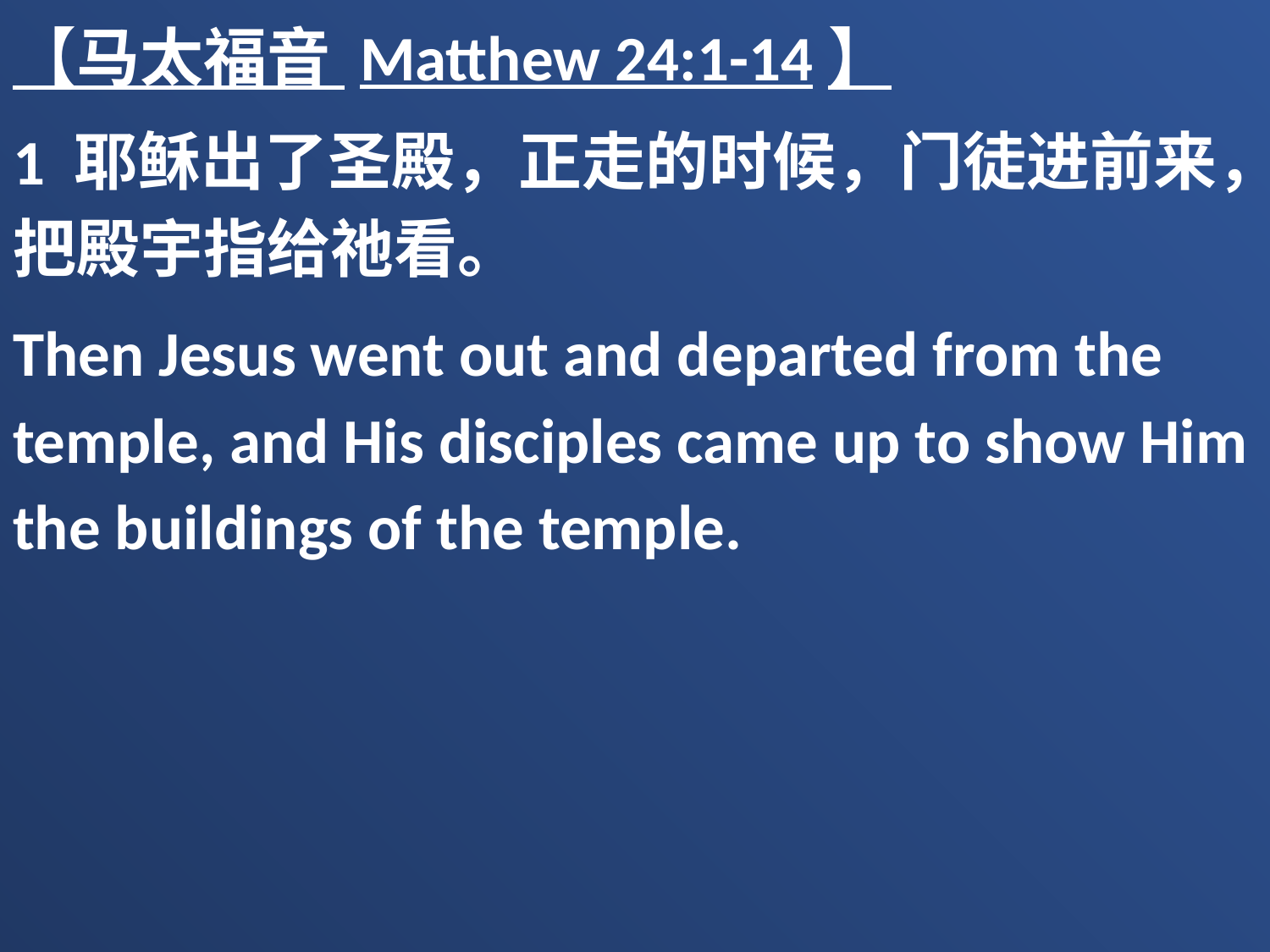

【马太福音 Matthew 24:1-14】
1 耶稣出了圣殿，正走的时候，门徒进前来，把殿宇指给祂看。
Then Jesus went out and departed from the temple, and His disciples came up to show Him the buildings of the temple.